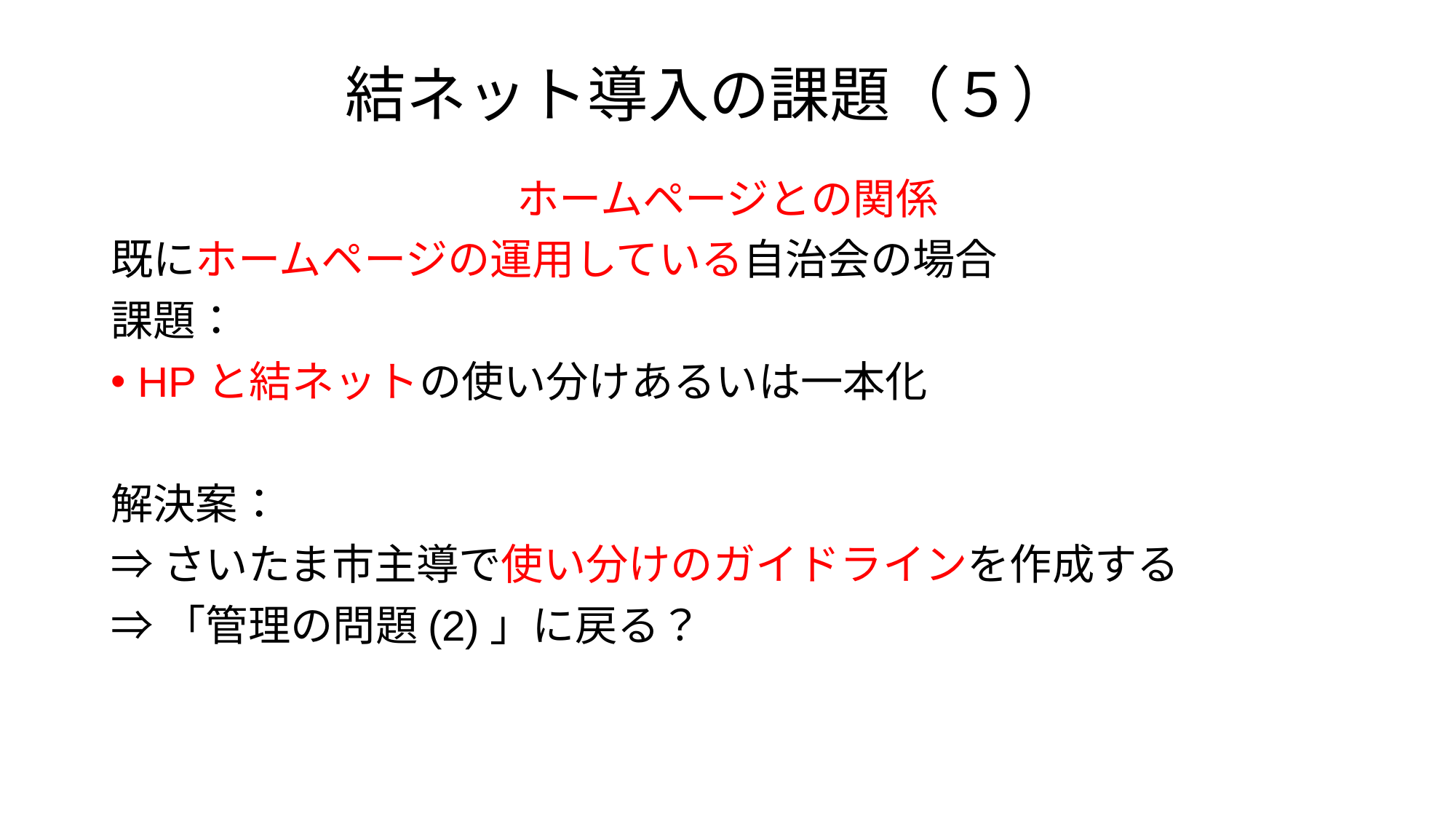

# 結ネット導入の課題（５）
ホームページとの関係
既にホームページの運用している自治会の場合
課題：
HPと結ネットの使い分けあるいは一本化

解決案：
⇒さいたま市主導で使い分けのガイドラインを作成する
⇒「管理の問題(2)」に戻る？